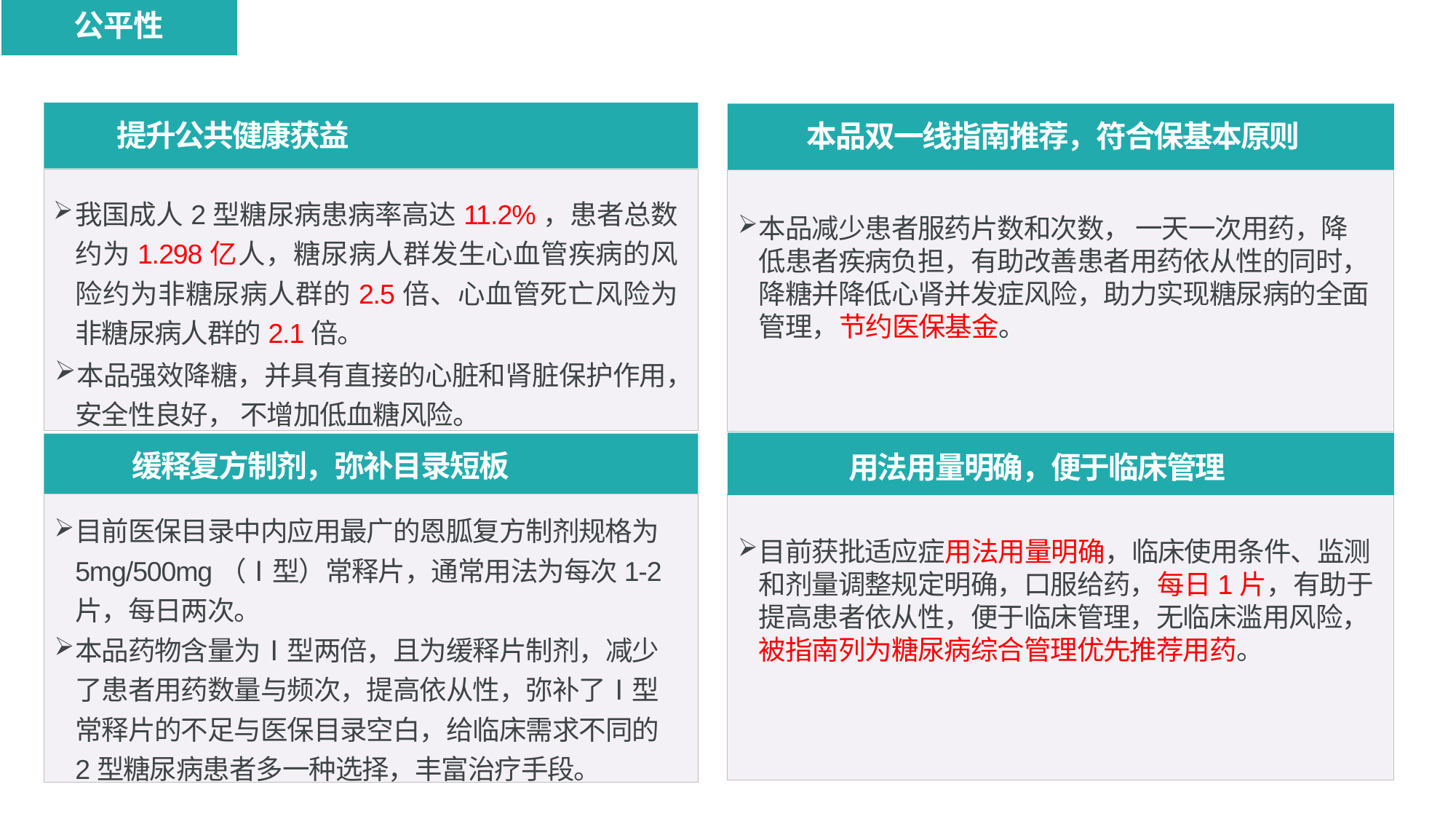

公平性
     提升公共健康获益
 本品双一线指南推荐，符合保基本原则
我国成人2型糖尿病患病率高达11.2%，患者总数约为1.298亿人，糖尿病人群发生心血管疾病的风险约为非糖尿病人群的2.5倍、心血管死亡风险为非糖尿病人群的2.1倍。
本品强效降糖，并具有直接的心脏和肾脏保护作用，安全性良好， 不增加低血糖风险。

本品减少患者服药片数和次数， 一天一次用药，降低患者疾病负担，有助改善患者用药依从性的同时，降糖并降低心肾并发症风险，助力实现糖尿病的全面管理，节约医保基金。
用法用量明确，便于临床管理
缓释复方制剂，弥补目录短板
目前医保目录中内应用最广的恩胍复方制剂规格为5mg/500mg（Ⅰ型）常释片，通常用法为每次1-2片，每日两次。
本品药物含量为Ⅰ型两倍，且为缓释片制剂，减少了患者用药数量与频次，提高依从性，弥补了Ⅰ型常释片的不足与医保目录空白，给临床需求不同的2型糖尿病患者多一种选择，丰富治疗手段。

目前获批适应症⽤法⽤量明确，临床使⽤条件、监测和剂量调整规定明确，⼝服给药，每⽇1片，有助于提高患者依从性，便于临床管理，无临床滥用风险，被指南列为糖尿病综合管理优先推荐用药。
10